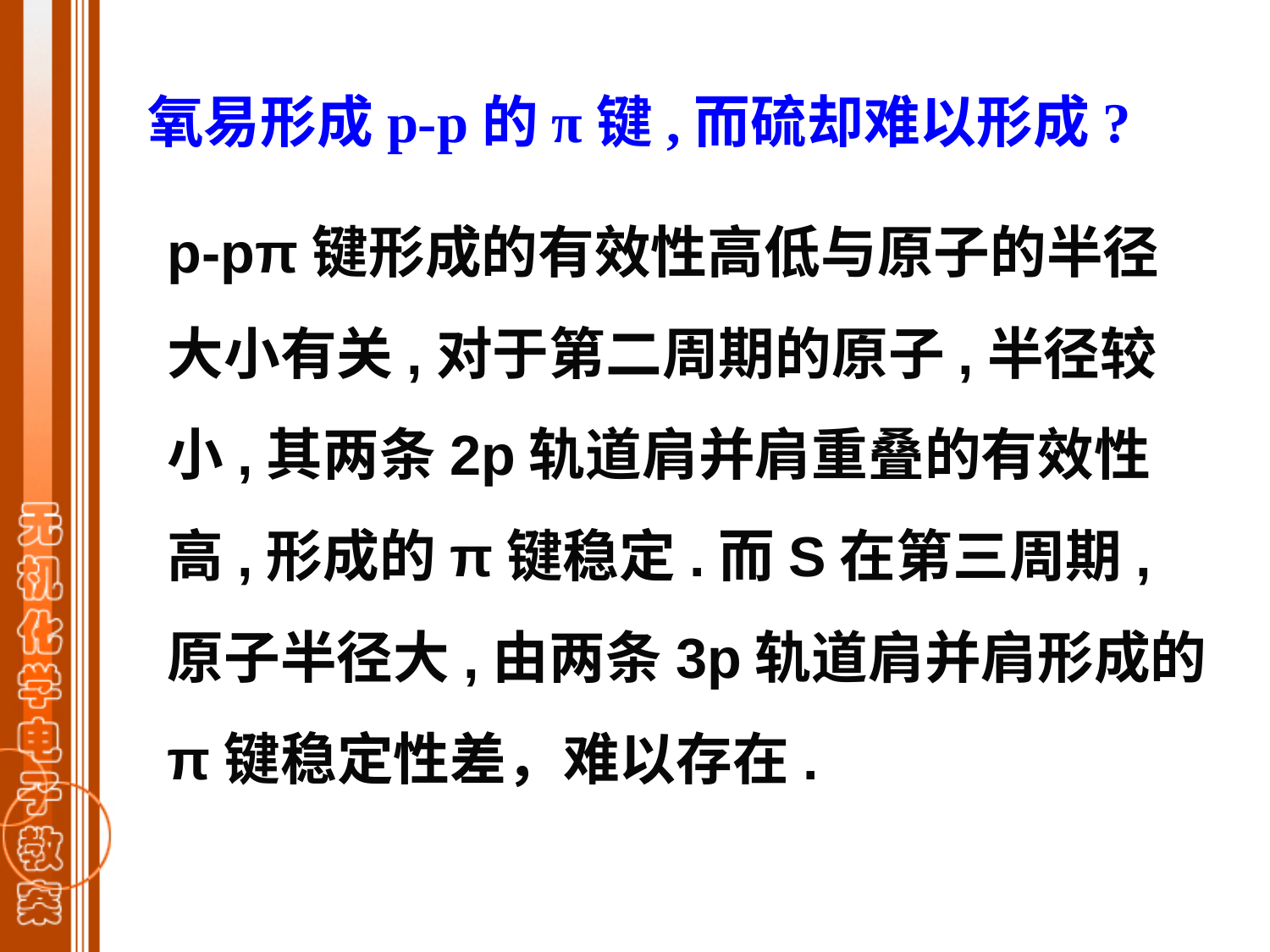

氧易形成p-p的π键,而硫却难以形成?
p-pπ键形成的有效性高低与原子的半径大小有关,对于第二周期的原子,半径较小,其两条2p轨道肩并肩重叠的有效性高,形成的π键稳定.而S在第三周期,原子半径大,由两条3p轨道肩并肩形成的π键稳定性差，难以存在.